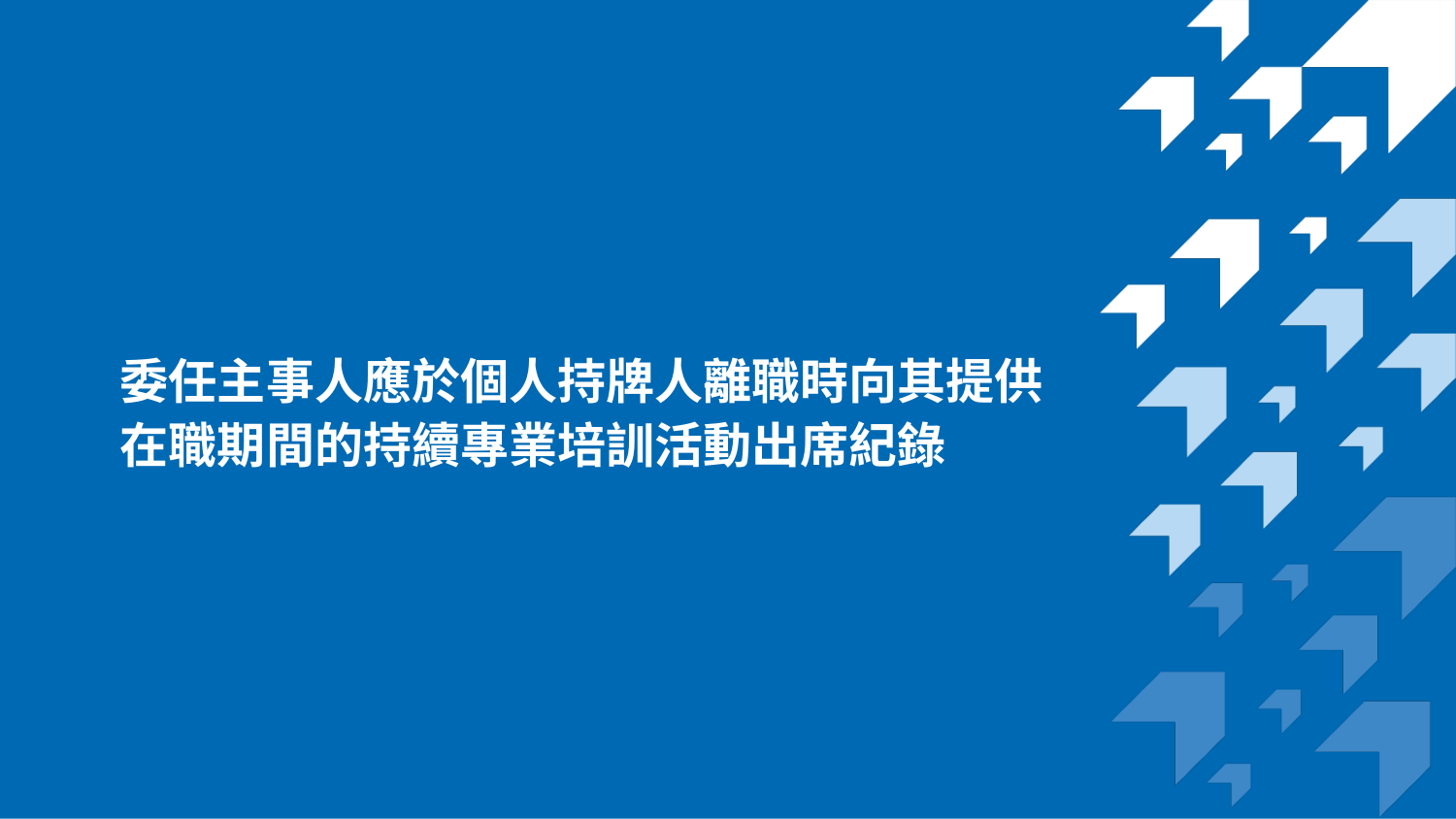

# 委任主事人應於個人持牌人離職時向其提供在職期間的持續專業培訓活動出席紀錄